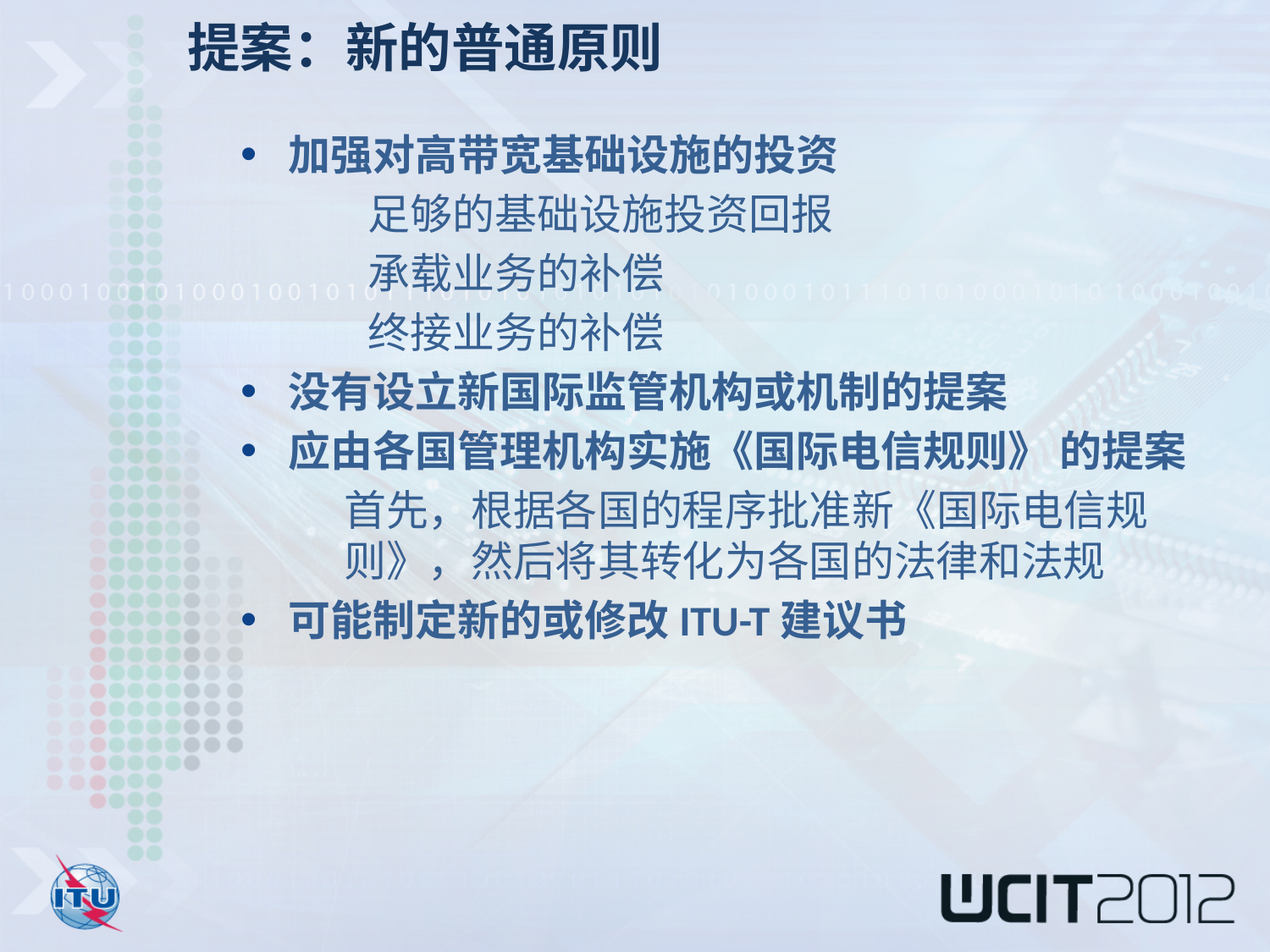

提案：新的普通原则
加强对高带宽基础设施的投资
	足够的基础设施投资回报
	承载业务的补偿
	终接业务的补偿
没有设立新国际监管机构或机制的提案
应由各国管理机构实施《国际电信规则》 的提案
	首先，根据各国的程序批准新《国际电信规则》，然后将其转化为各国的法律和法规
可能制定新的或修改ITU-T建议书